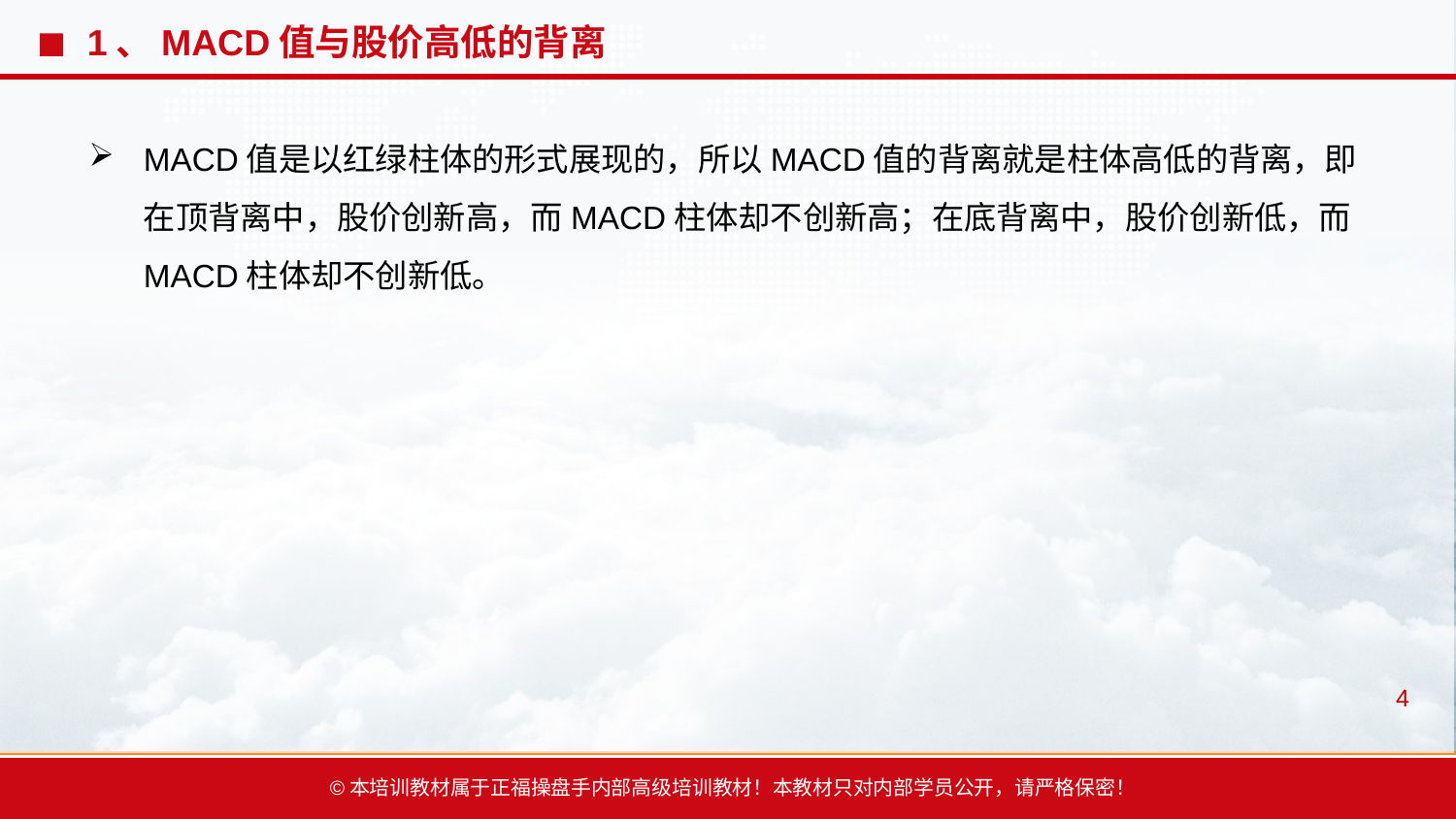

# 1、MACD值与股价高低的背离
MACD值是以红绿柱体的形式展现的，所以MACD值的背离就是柱体高低的背离，即在顶背离中，股价创新高，而MACD柱体却不创新高；在底背离中，股价创新低，而MACD柱体却不创新低。